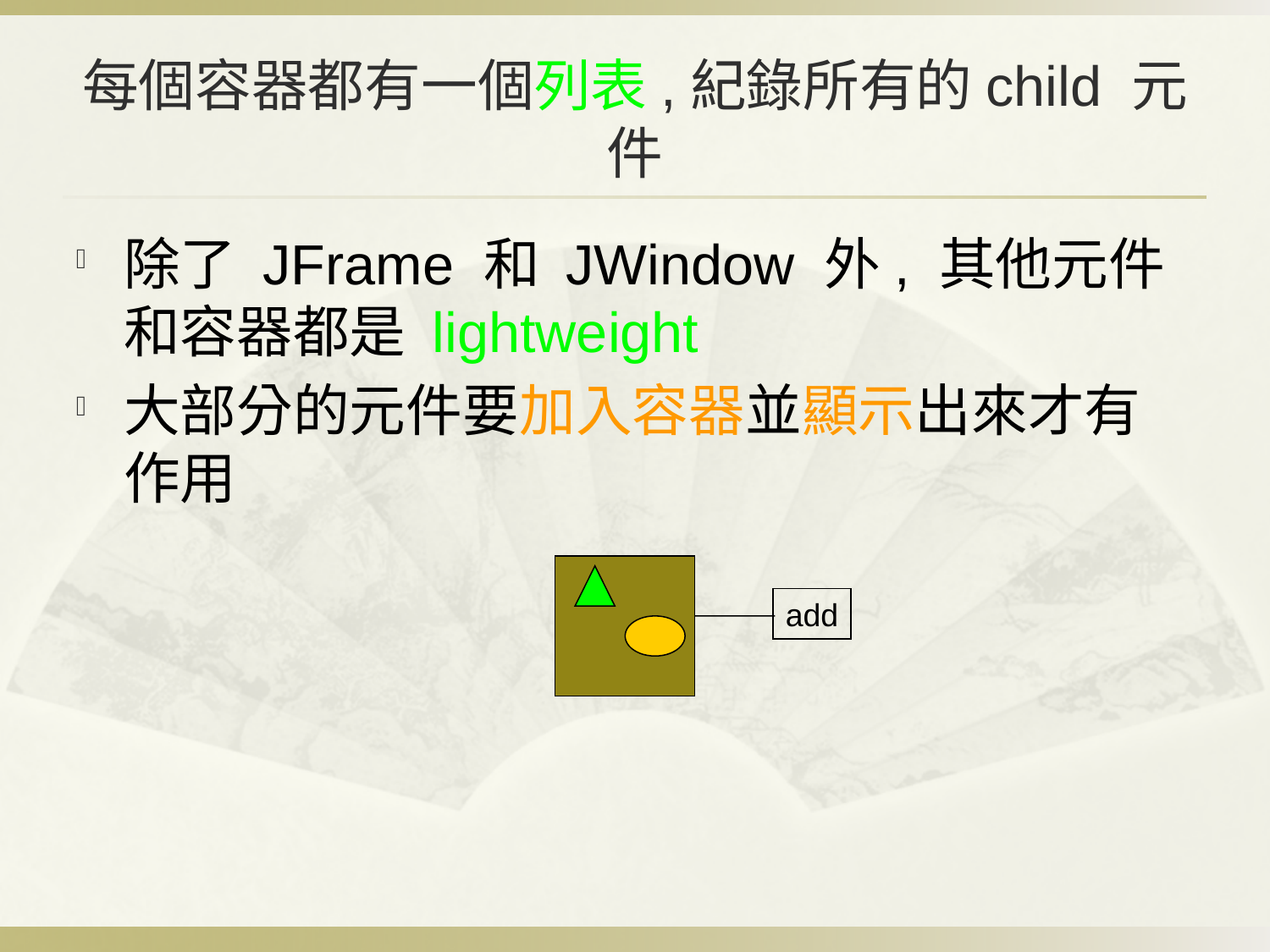

# 每個容器都有一個列表,紀錄所有的child 元件
除了 JFrame 和 JWindow 外, 其他元件和容器都是 lightweight
大部分的元件要加入容器並顯示出來才有作用

add